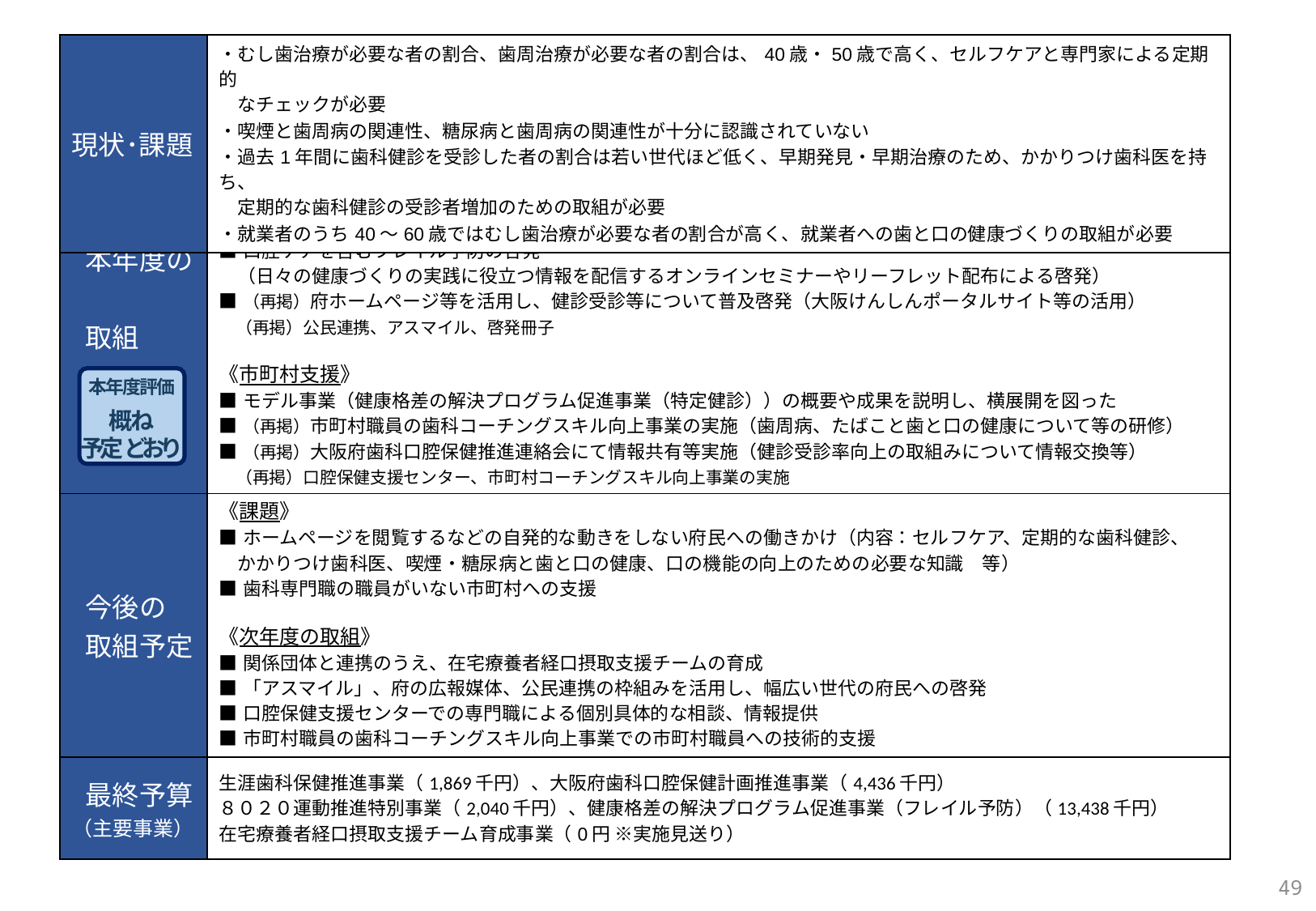

| 現状･課題 | ・むし歯治療が必要な者の割合、歯周治療が必要な者の割合は、40歳・50歳で高く、セルフケアと専門家による定期的 　なチェックが必要 ・喫煙と歯周病の関連性、糖尿病と歯周病の関連性が十分に認識されていない ・過去1年間に歯科健診を受診した者の割合は若い世代ほど低く、早期発見・早期治療のため、かかりつけ歯科医を持ち、 　定期的な歯科健診の受診者増加のための取組が必要 ・就業者のうち40～60歳ではむし歯治療が必要な者の割合が高く、就業者への歯と口の健康づくりの取組が必要 |
| --- | --- |
| 本年度の 取組 | 《啓発》 ■口腔ケアを含むフレイル予防の啓発 　（日々の健康づくりの実践に役立つ情報を配信するオンラインセミナーやリーフレット配布による啓発） ■（再掲）府ホームページ等を活用し、健診受診等について普及啓発（大阪けんしんポータルサイト等の活用） 　（再掲）公民連携、アスマイル、啓発冊子 《市町村支援》 ■モデル事業（健康格差の解決プログラム促進事業（特定健診））の概要や成果を説明し、横展開を図った ■（再掲）市町村職員の歯科コーチングスキル向上事業の実施（歯周病、たばこと歯と口の健康について等の研修） ■（再掲）大阪府歯科口腔保健推進連絡会にて情報共有等実施（健診受診率向上の取組みについて情報交換等） 　（再掲）口腔保健支援センター、市町村コーチングスキル向上事業の実施 |
| --- | --- |
本年度評価

概ね
予定どおり
| 今後の 取組予定 | 《課題》 ■ホームページを閲覧するなどの自発的な動きをしない府民への働きかけ（内容：セルフケア、定期的な歯科健診、 　かかりつけ歯科医、喫煙・糖尿病と歯と口の健康、口の機能の向上のための必要な知識　等） ■歯科専門職の職員がいない市町村への支援 《次年度の取組》 ■関係団体と連携のうえ、在宅療養者経口摂取支援チームの育成 ■「アスマイル」、府の広報媒体、公民連携の枠組みを活用し、幅広い世代の府民への啓発 ■口腔保健支援センターでの専門職による個別具体的な相談、情報提供 ■市町村職員の歯科コーチングスキル向上事業での市町村職員への技術的支援 |
| --- | --- |
| 最終予算 （主要事業） | 生涯歯科保健推進事業（1,869千円）、大阪府歯科口腔保健計画推進事業（4,436千円） ８０２０運動推進特別事業（2,040千円）、健康格差の解決プログラム促進事業（フレイル予防）（13,438千円） 在宅療養者経口摂取支援チーム育成事業（0円 ※実施見送り） |
49